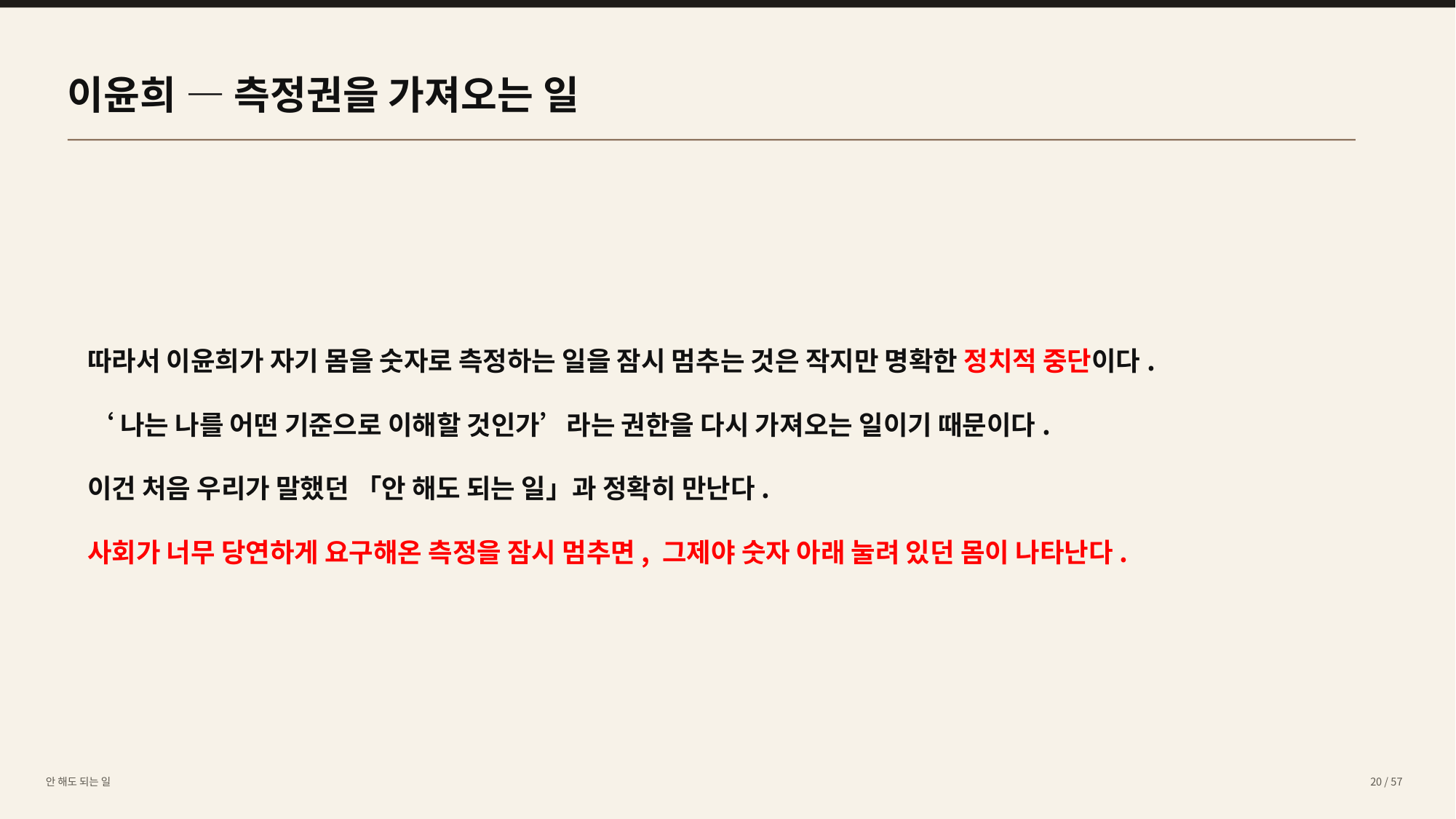

이윤희 — 측정권을 가져오는 일

따라서 이윤희가 자기 몸을 숫자로 측정하는 일을 잠시 멈추는 것은 작지만 명확한 정치적 중단이다.

‘나는 나를 어떤 기준으로 이해할 것인가’라는 권한을 다시 가져오는 일이기 때문이다.

이건 처음 우리가 말했던 「안 해도 되는 일」과 정확히 만난다.

사회가 너무 당연하게 요구해온 측정을 잠시 멈추면, 그제야 숫자 아래 눌려 있던 몸이 나타난다.
안 해도 되는 일
20 / 57